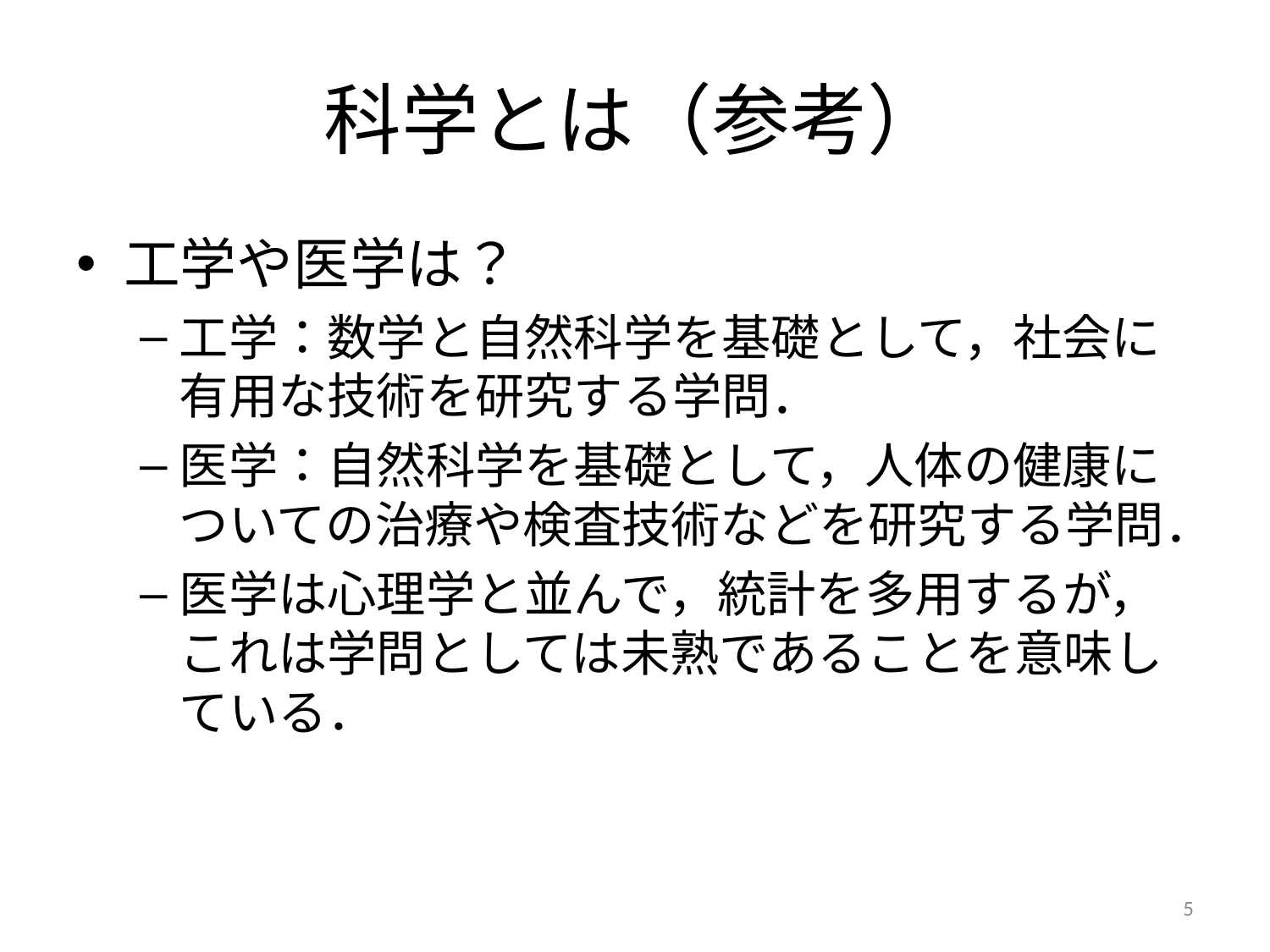

# 科学とは（参考）
工学や医学は？
工学：数学と自然科学を基礎として，社会に有用な技術を研究する学問．
医学：自然科学を基礎として，人体の健康についての治療や検査技術などを研究する学問．
医学は心理学と並んで，統計を多用するが，これは学問としては未熟であることを意味している．
5